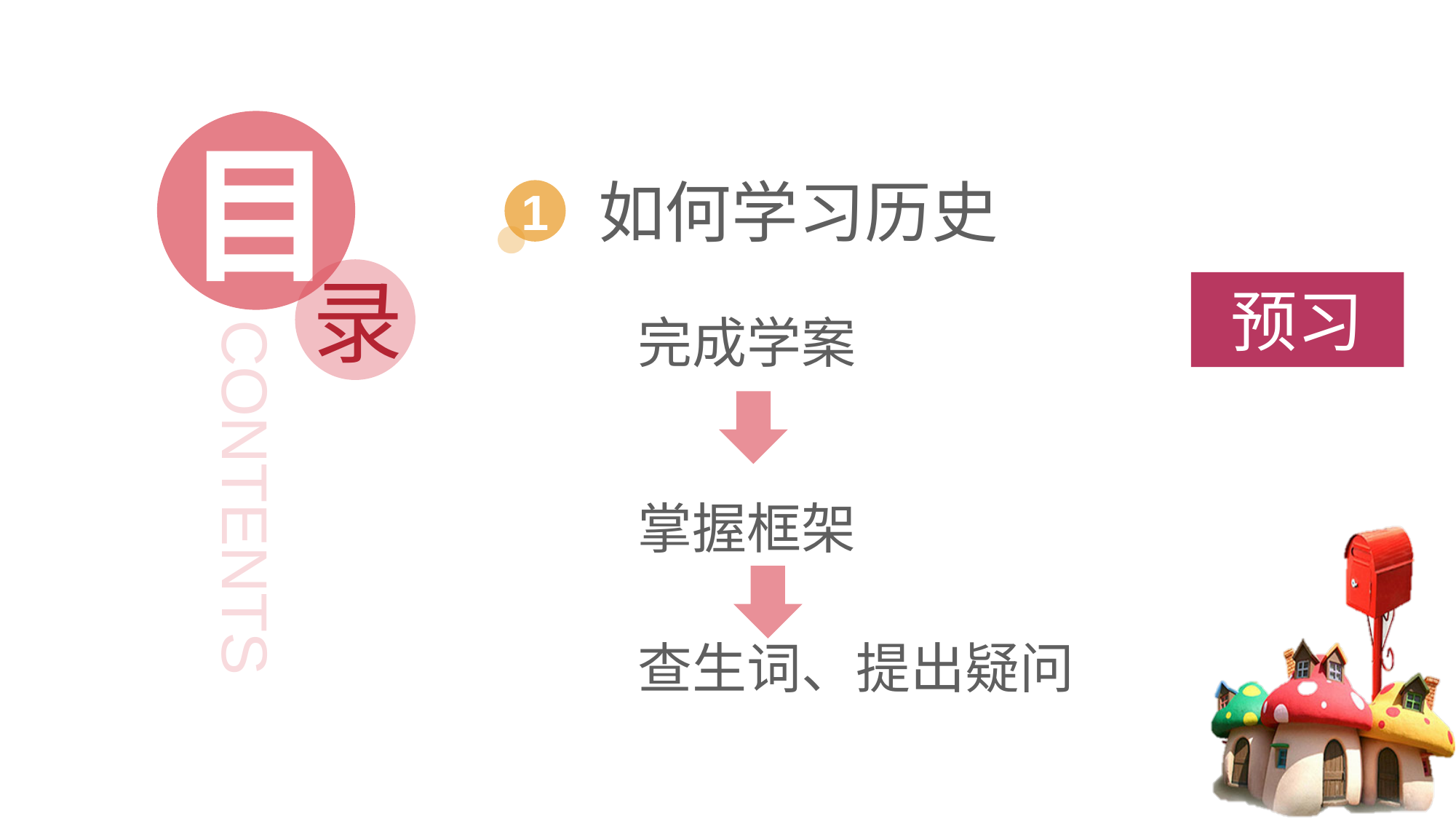

目
录
CONTENTS
如何学习历史
1

预习
完成学案

掌握框架

查生词、提出疑问
3